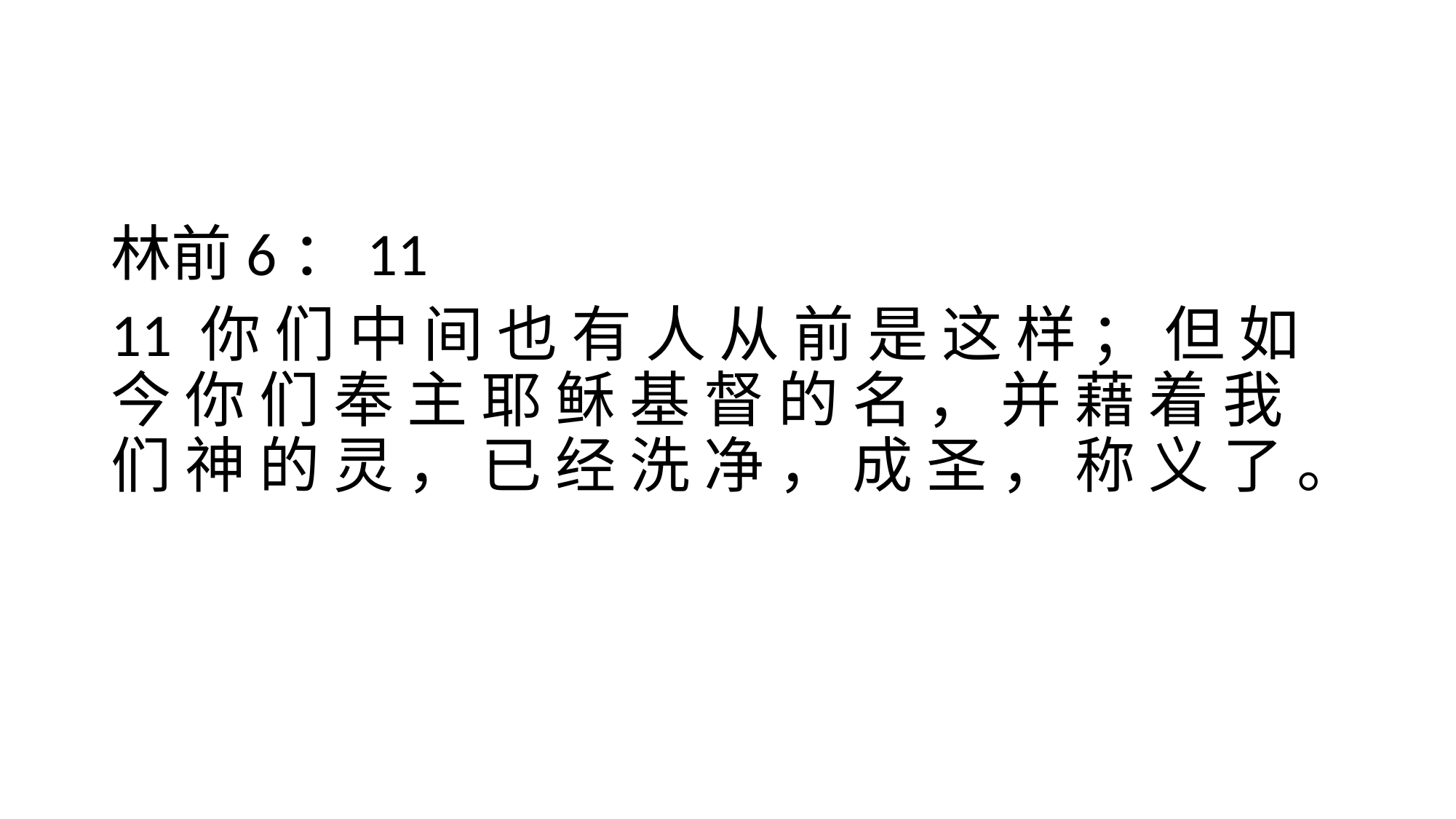

#
林前6：11
11 你 们 中 间 也 有 人 从 前 是 这 样 ； 但 如 今 你 们 奉 主 耶 稣 基 督 的 名 ， 并 藉 着 我 们 神 的 灵 ， 已 经 洗 净 ， 成 圣 ， 称 义 了 。